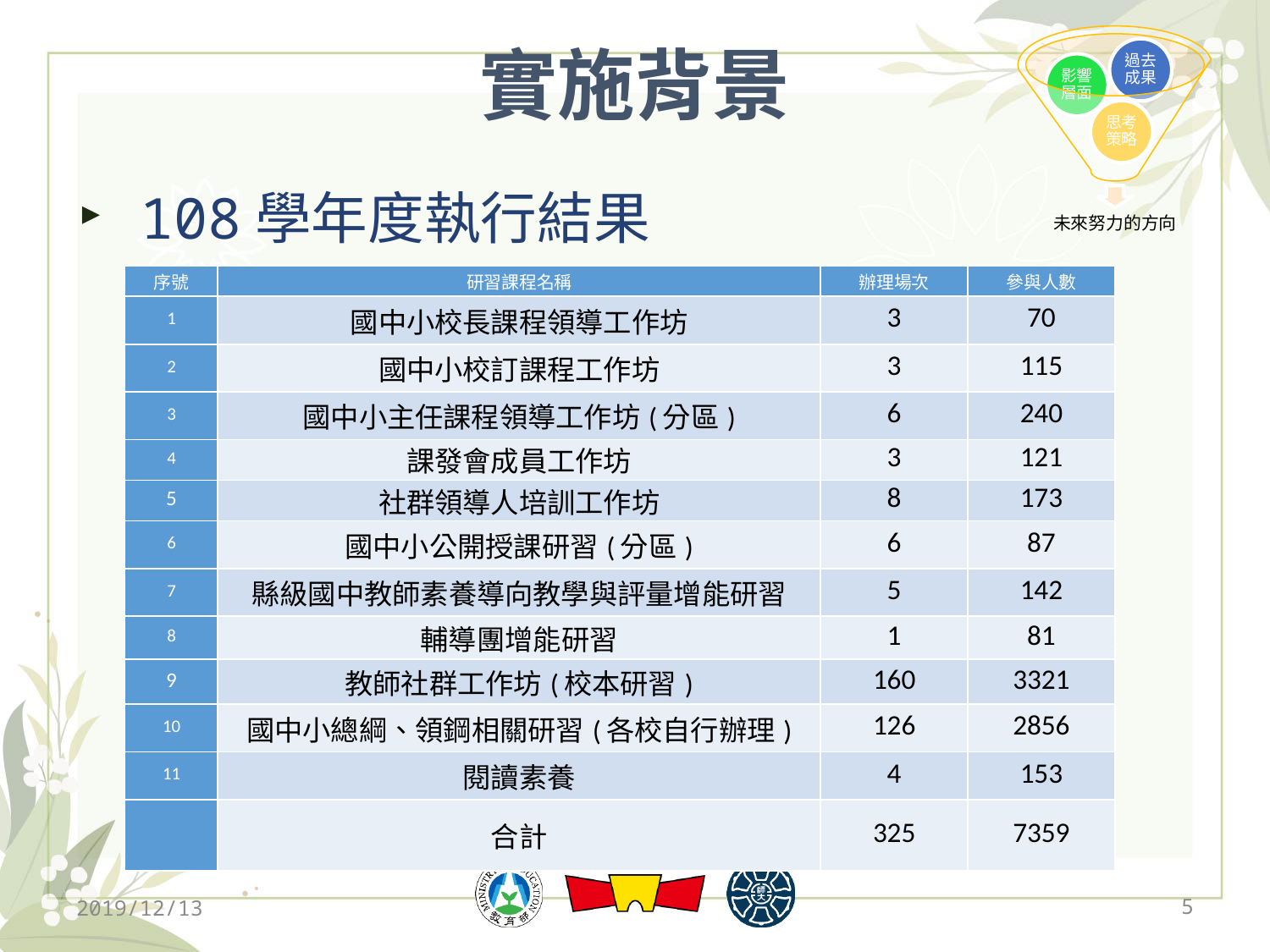

實施背景
未來努力的方向
思考策略
影響層面
過去成果
108學年度執行結果

| 序號 | 研習課程名稱 | 辦理場次 | 參與人數 |
| --- | --- | --- | --- |
| 1 | 國中小校長課程領導工作坊 | 3 | 70 |
| 2 | 國中小校訂課程工作坊 | 3 | 115 |
| 3 | 國中小主任課程領導工作坊(分區) | 6 | 240 |
| 4 | 課發會成員工作坊 | 3 | 121 |
| 5 | 社群領導人培訓工作坊 | 8 | 173 |
| 6 | 國中小公開授課研習(分區) | 6 | 87 |
| 7 | 縣級國中教師素養導向教學與評量增能研習 | 5 | 142 |
| 8 | 輔導團增能研習 | 1 | 81 |
| 9 | 教師社群工作坊(校本研習) | 160 | 3321 |
| 10 | 國中小總綱、領鋼相關研習(各校自行辦理) | 126 | 2856 |
| 11 | 閱讀素養 | 4 | 153 |
|  | 合計 | 325 | 7359 |
2019/12/13
5